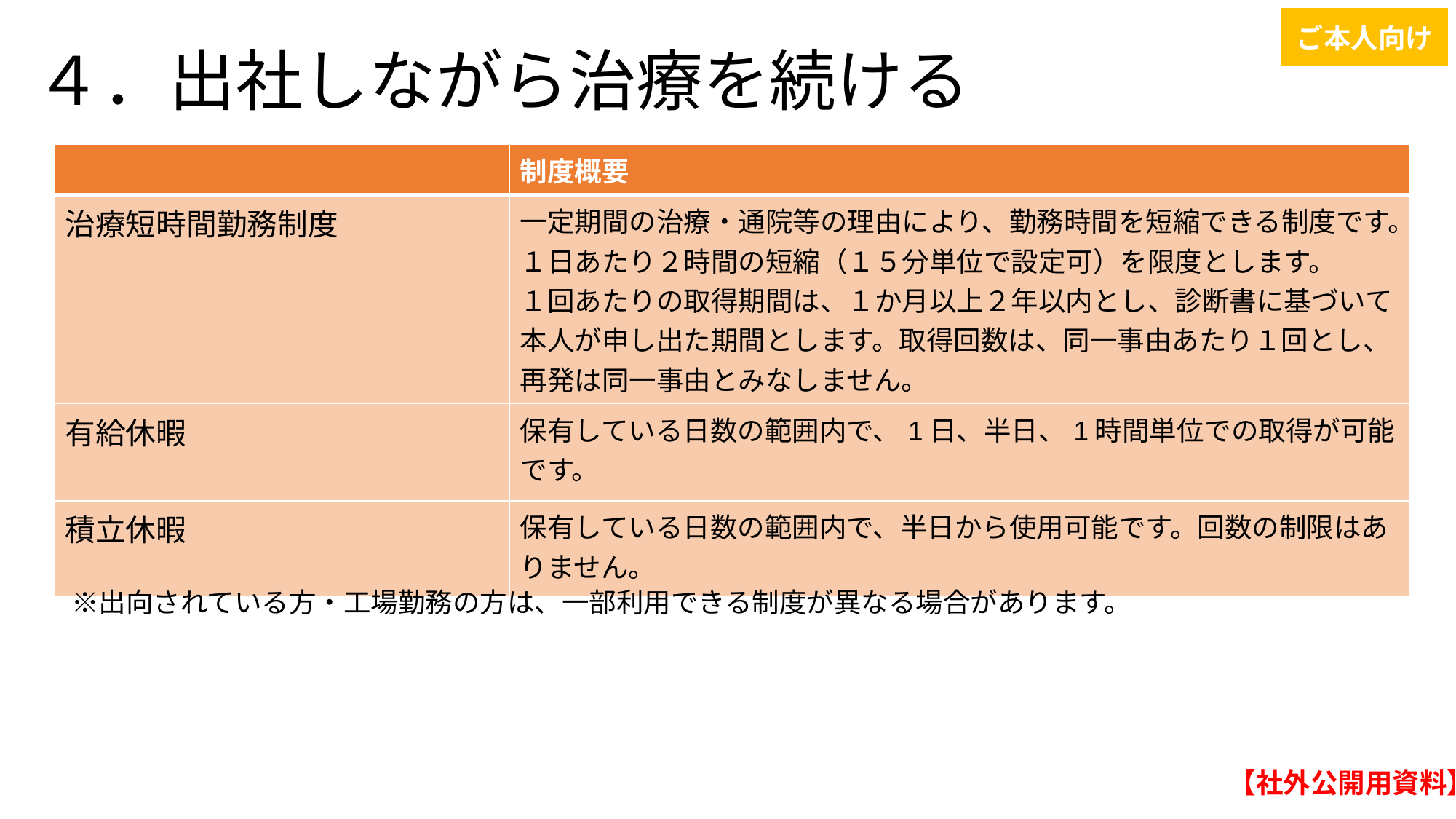

ご本人向け
# ４．出社しながら治療を続ける
|  | 制度概要 |
| --- | --- |
| 治療短時間勤務制度 | 一定期間の治療・通院等の理由により、勤務時間を短縮できる制度です。１日あたり２時間の短縮（１５分単位で設定可）を限度とします。 １回あたりの取得期間は、１か月以上２年以内とし、診断書に基づいて本人が申し出た期間とします。取得回数は、同一事由あたり１回とし、再発は同一事由とみなしません。 |
| 有給休暇 | 保有している日数の範囲内で、1日、半日、1時間単位での取得が可能です。 |
| 積立休暇 | 保有している日数の範囲内で、半日から使用可能です。回数の制限はありません。 |
　※出向されている方・工場勤務の方は、一部利用できる制度が異なる場合があります。
【社外公開用資料】